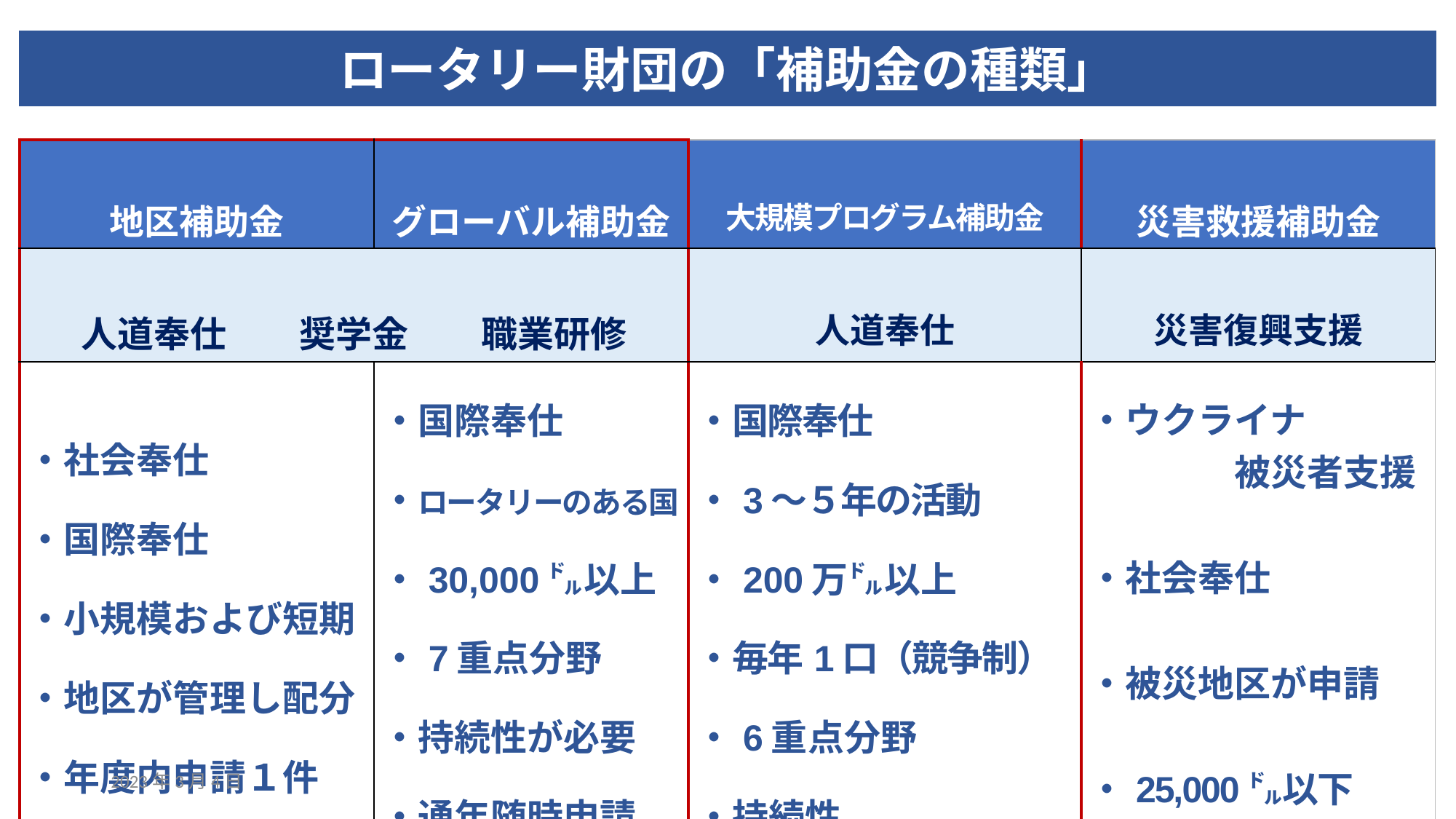

ロータリー財団の「補助金の種類」
| 地区補助金 | グローバル補助金 | 大規模プログラム補助金 | 災害救援補助金 |
| --- | --- | --- | --- |
| 人道奉仕　　奨学金　　職業研修 |  | 人道奉仕 | 災害復興支援 |
| ・社会奉仕 ・国際奉仕 ・小規模および短期 ・地区が管理し配分 ・年度内申請１件 ・申請期間3～4月 | ・国際奉仕 ・ロータリーのある国 ・30,000㌦以上 ・7重点分野 ・持続性が必要　 ・通年随時申請 | ・国際奉仕 ・3～５年の活動 ・200万㌦以上 ・毎年1口（競争制） ・6重点分野 ・持続性 ・世界競争制 | ・ウクライナ 　　　　被災者支援 ・社会奉仕 ・被災地区が申請 ・25,000㌦以下 |
2023年3月4日